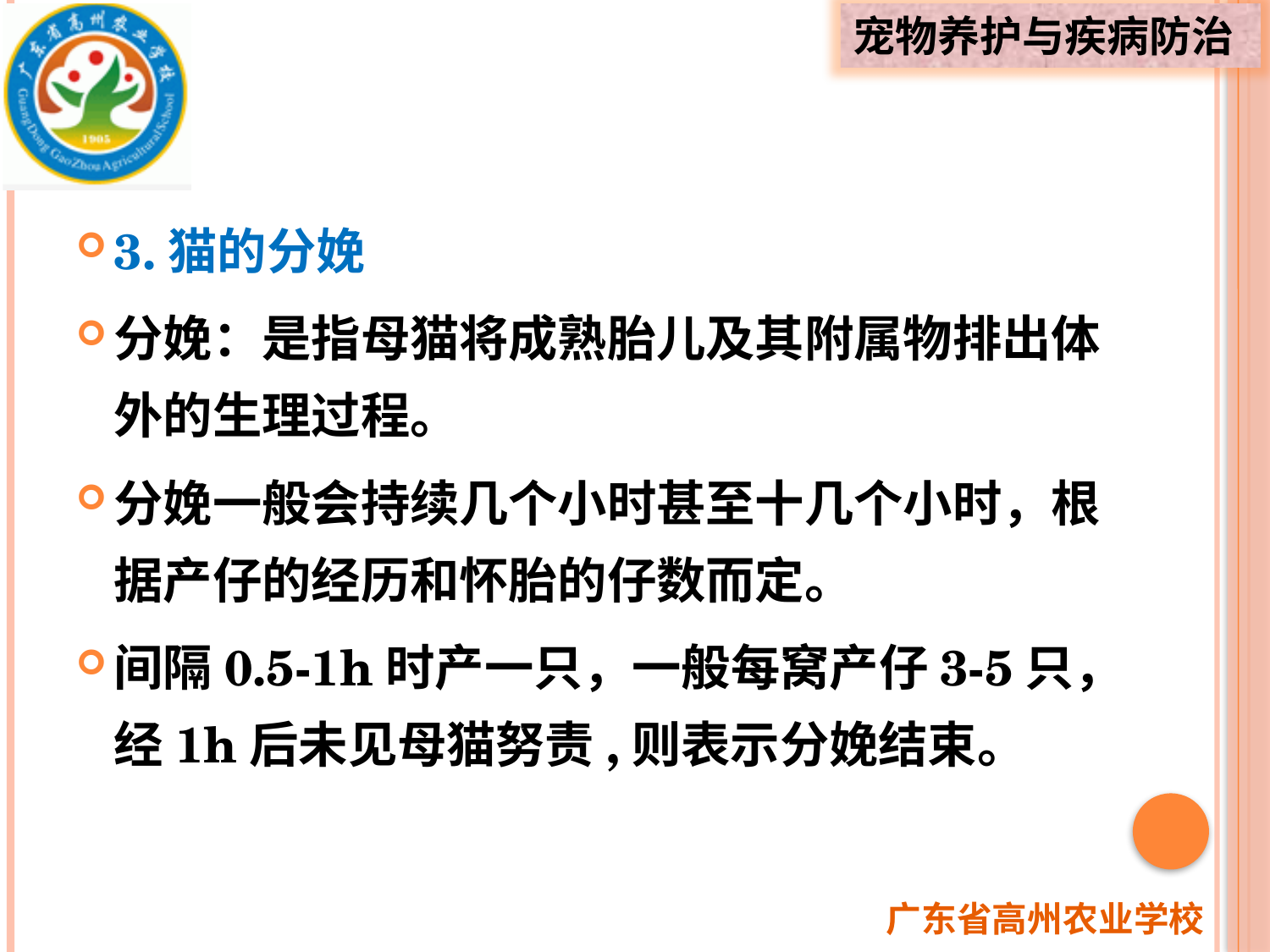

3.猫的分娩
分娩：是指母猫将成熟胎儿及其附属物排出体外的生理过程。
分娩一般会持续几个小时甚至十几个小时，根据产仔的经历和怀胎的仔数而定。
间隔0.5-1h时产一只，一般每窝产仔3-5只，经1h后未见母猫努责,则表示分娩结束。